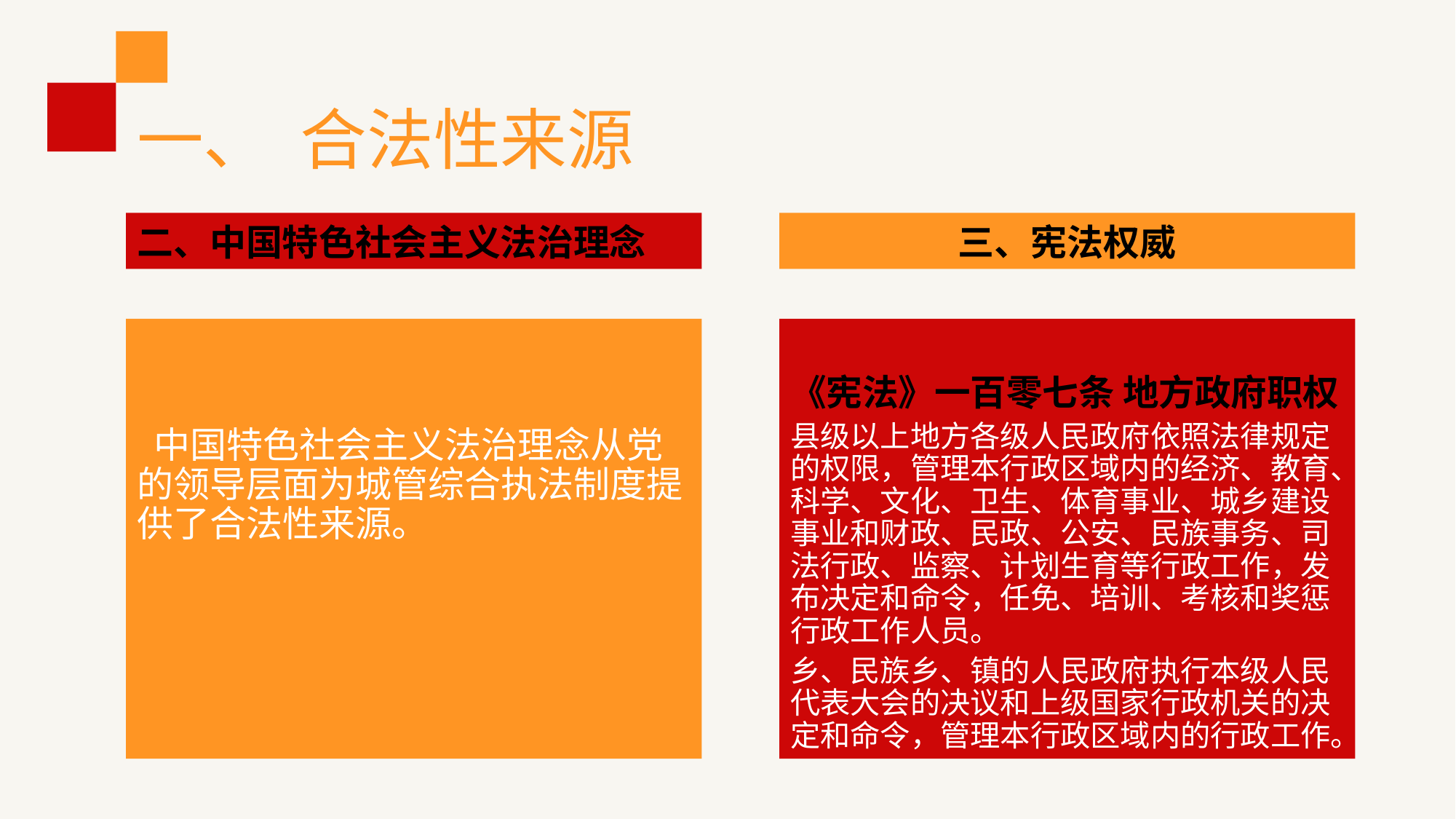

# 一、  合法性来源
三、宪法权威
二、中国特色社会主义法治理念

 中国特色社会主义法治理念从党的领导层面为城管综合执法制度提供了合法性来源。

《宪法》一百零七条 地方政府职权
县级以上地方各级人民政府依照法律规定的权限，管理本行政区域内的经济、教育、科学、文化、卫生、体育事业、城乡建设事业和财政、民政、公安、民族事务、司法行政、监察、计划生育等行政工作，发布决定和命令，任免、培训、考核和奖惩行政工作人员。
乡、民族乡、镇的人民政府执行本级人民代表大会的决议和上级国家行政机关的决定和命令，管理本行政区域内的行政工作。